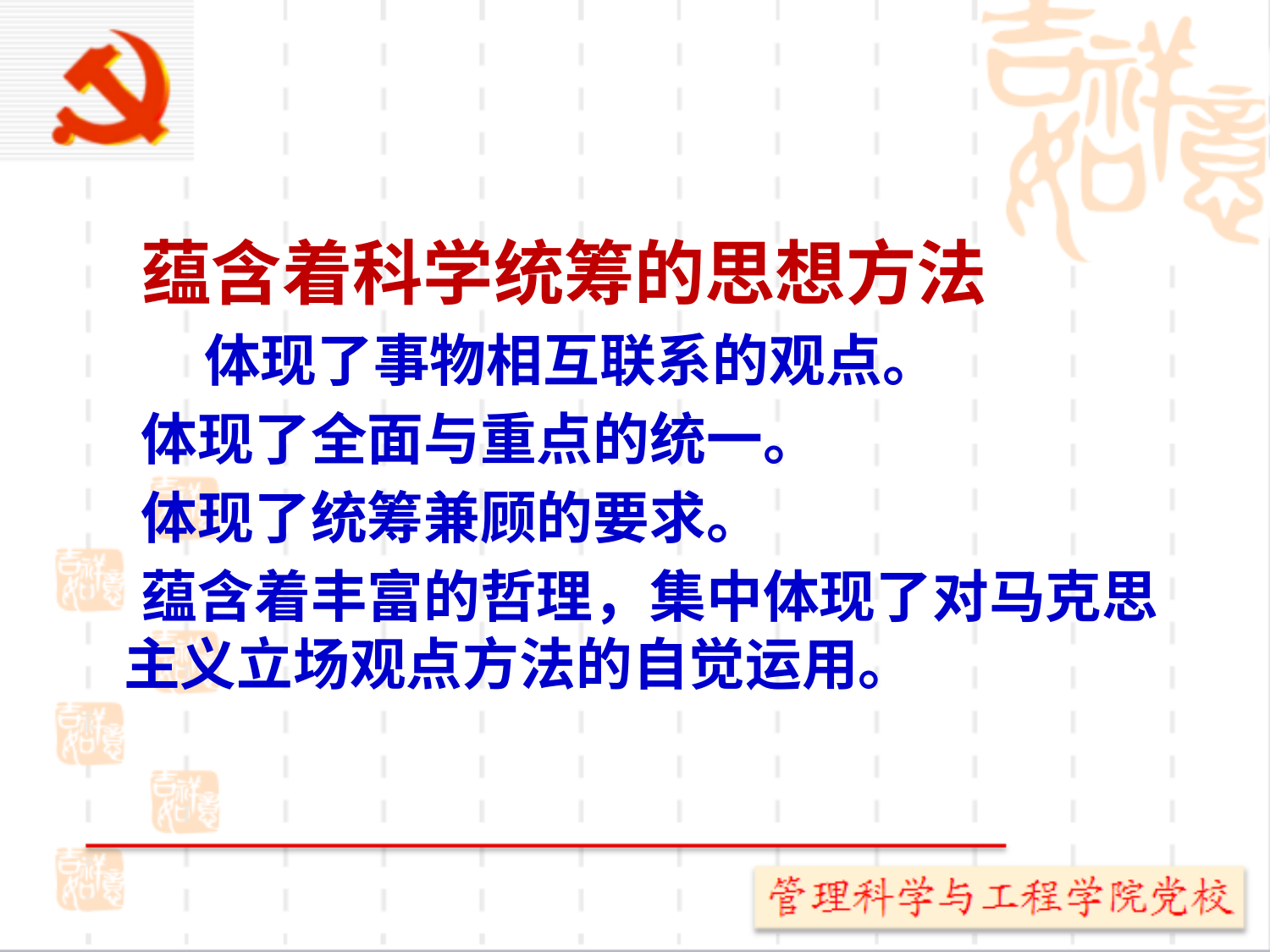

#
   蕴含着科学统筹的思想方法
         体现了事物相互联系的观点。
    体现了全面与重点的统一。
    体现了统筹兼顾的要求。
    蕴含着丰富的哲理，集中体现了对马克思主义立场观点方法的自觉运用。